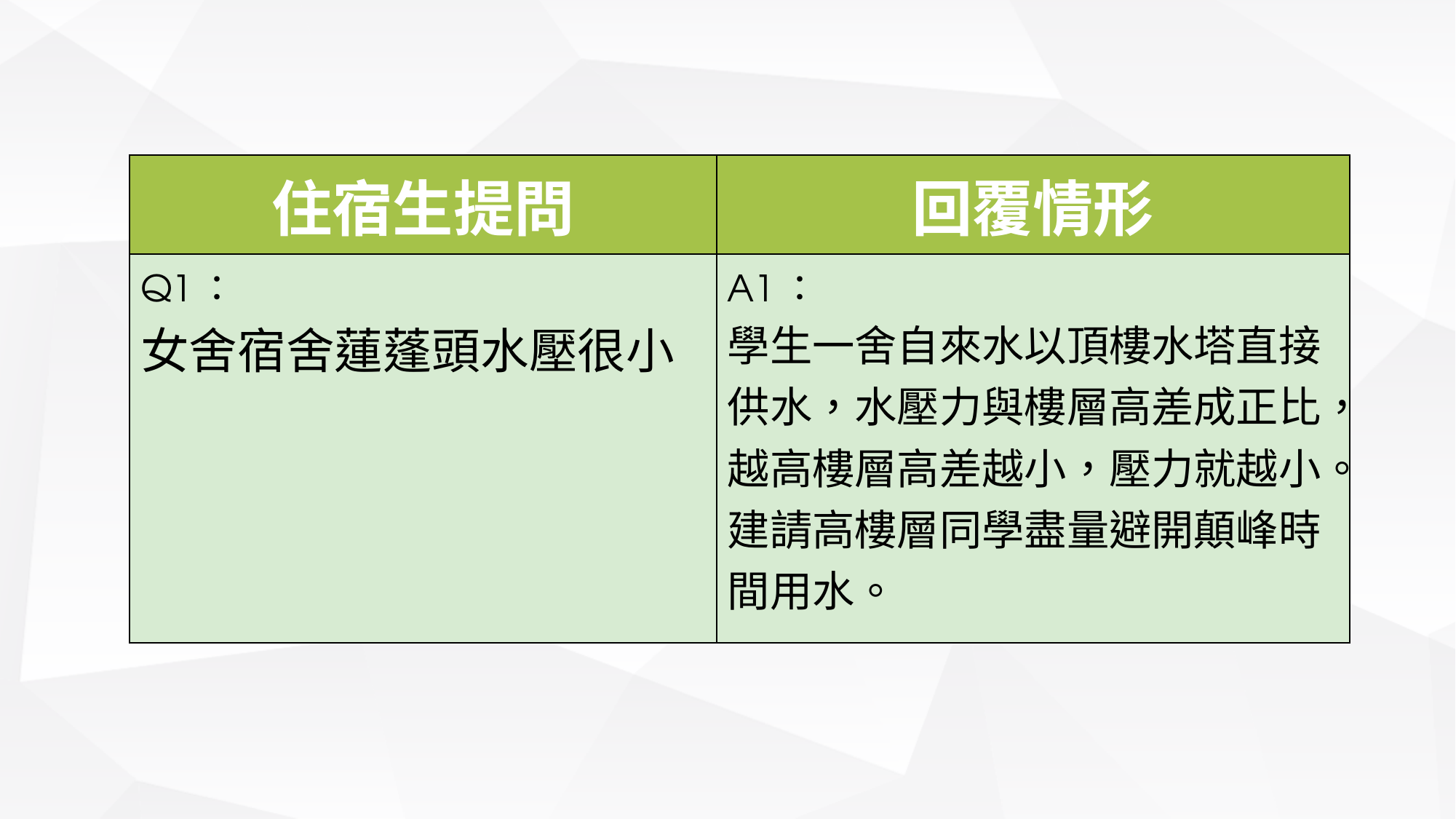

| 住宿生提問 | 回覆情形 |
| --- | --- |
| Q1： 女舍宿舍蓮蓬頭水壓很小 | A1： 學生一舍自來水以頂樓水塔直接供水，水壓力與樓層高差成正比，越高樓層高差越小，壓力就越小。建請高樓層同學盡量避開顛峰時間用水。 |